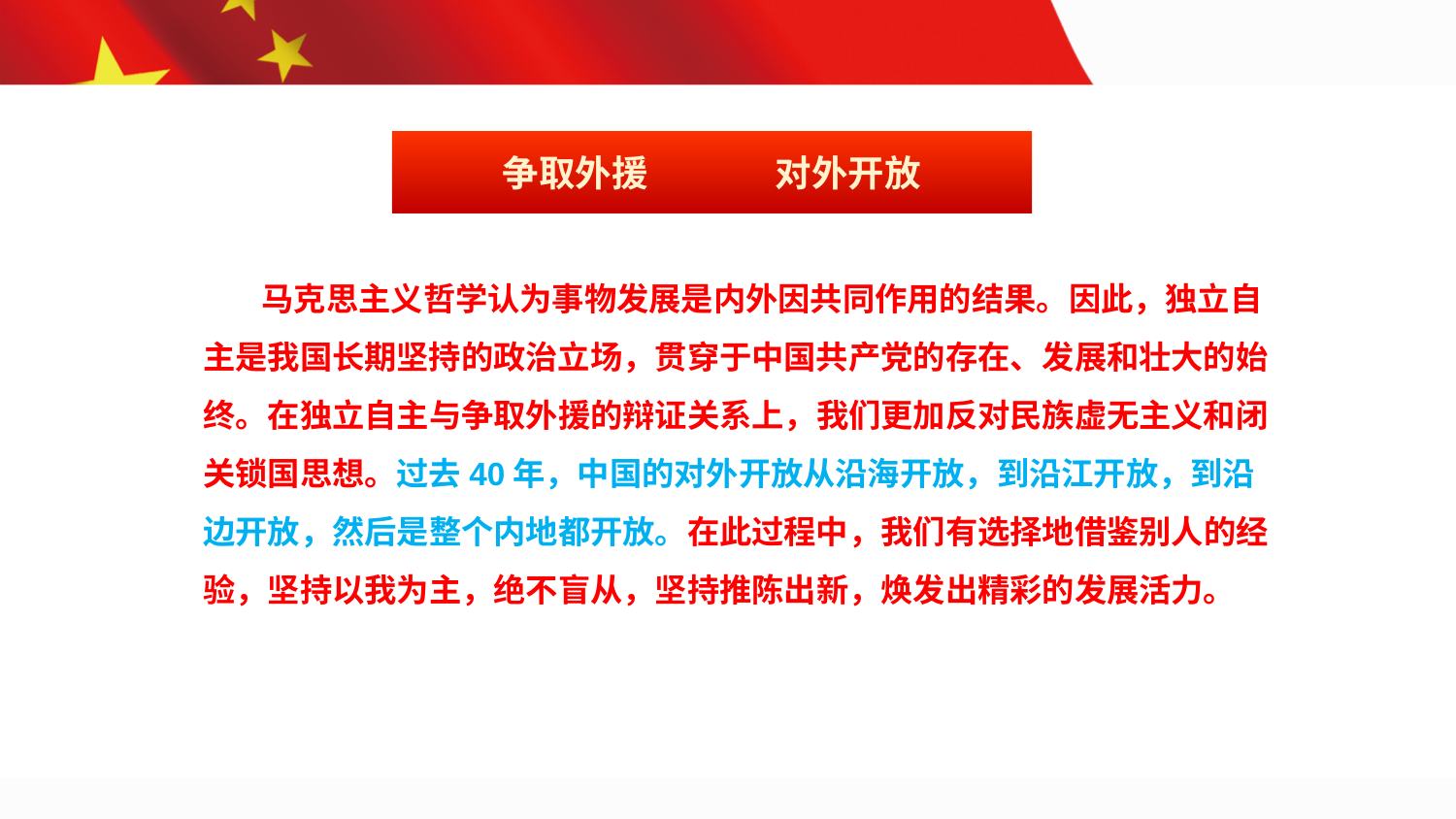

# 争取外援       对外开放
       马克思主义哲学认为事物发展是内外因共同作用的结果。因此，独立自主是我国长期坚持的政治立场，贯穿于中国共产党的存在、发展和壮大的始终。在独立自主与争取外援的辩证关系上，我们更加反对民族虚无主义和闭关锁国思想。过去40年，中国的对外开放从沿海开放，到沿江开放，到沿边开放，然后是整个内地都开放。在此过程中，我们有选择地借鉴别人的经验，坚持以我为主，绝不盲从，坚持推陈出新，焕发出精彩的发展活力。